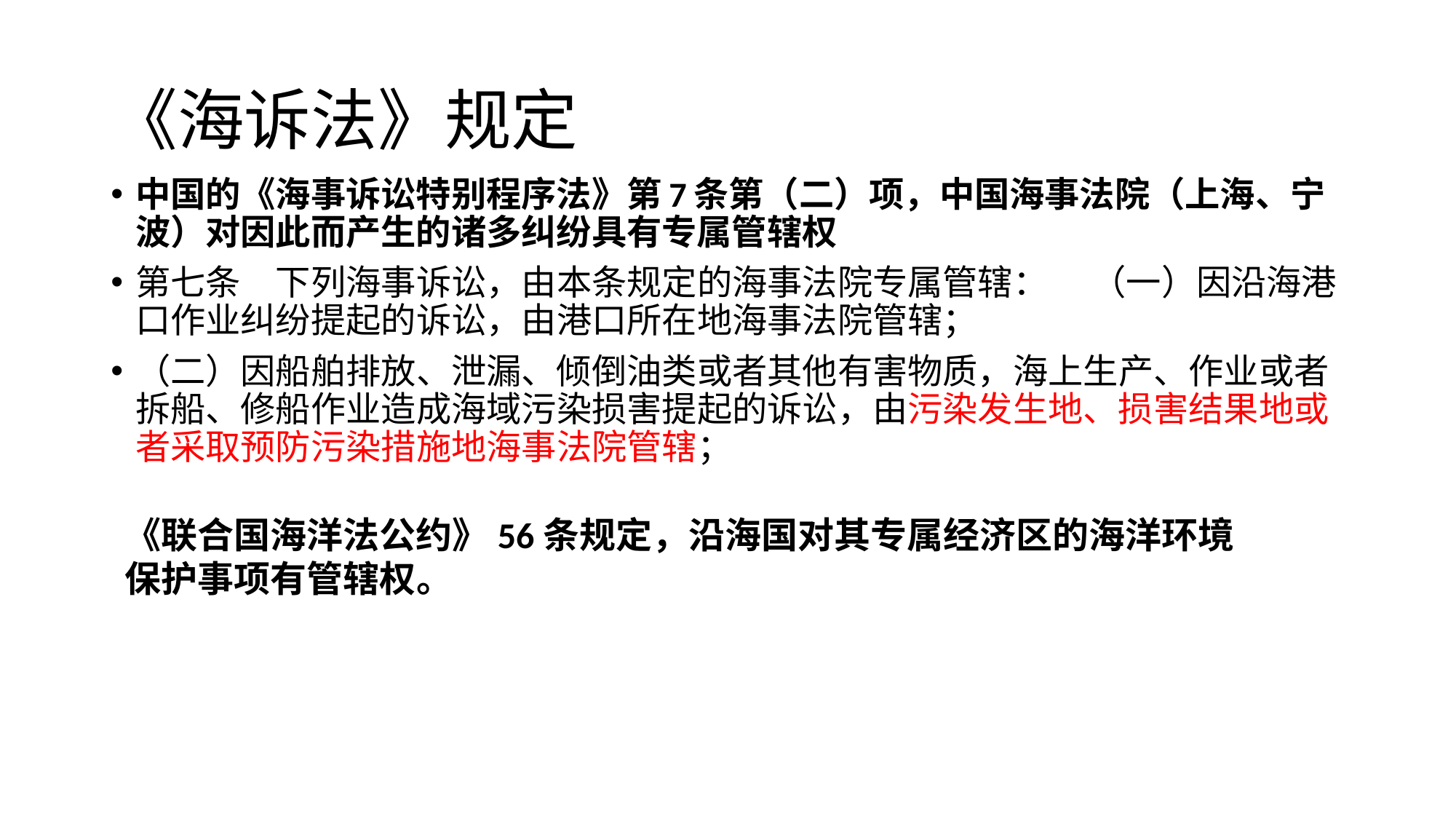

# 《海诉法》规定
中国的《海事诉讼特别程序法》第7条第（二）项，中国海事法院（上海、宁波）对因此而产生的诸多纠纷具有专属管辖权
第七条　下列海事诉讼，由本条规定的海事法院专属管辖： 　（一）因沿海港口作业纠纷提起的诉讼，由港口所在地海事法院管辖；
（二）因船舶排放、泄漏、倾倒油类或者其他有害物质，海上生产、作业或者拆船、修船作业造成海域污染损害提起的诉讼，由污染发生地、损害结果地或者采取预防污染措施地海事法院管辖；
《联合国海洋法公约》56条规定，沿海国对其专属经济区的海洋环境保护事项有管辖权。